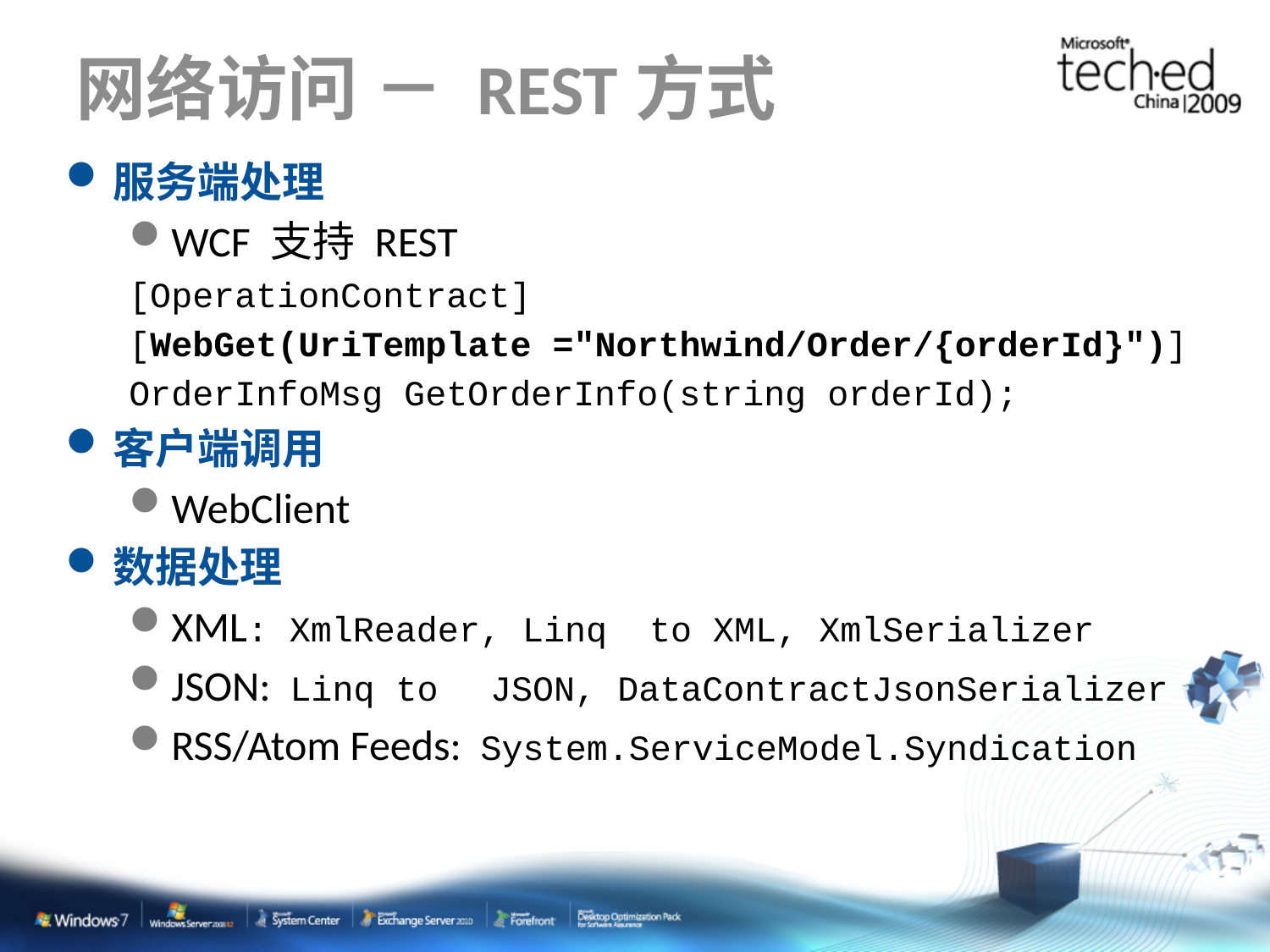

# 网络访问 － REST方式
服务端处理
WCF 支持 REST
[OperationContract]
[WebGet(UriTemplate ="Northwind/Order/{orderId}")]
OrderInfoMsg GetOrderInfo(string orderId);
客户端调用
WebClient
数据处理
XML: XmlReader, Linq  to XML, XmlSerializer
JSON:  Linq to　JSON, DataContractJsonSerializer
RSS/Atom Feeds:  System.ServiceModel.Syndication